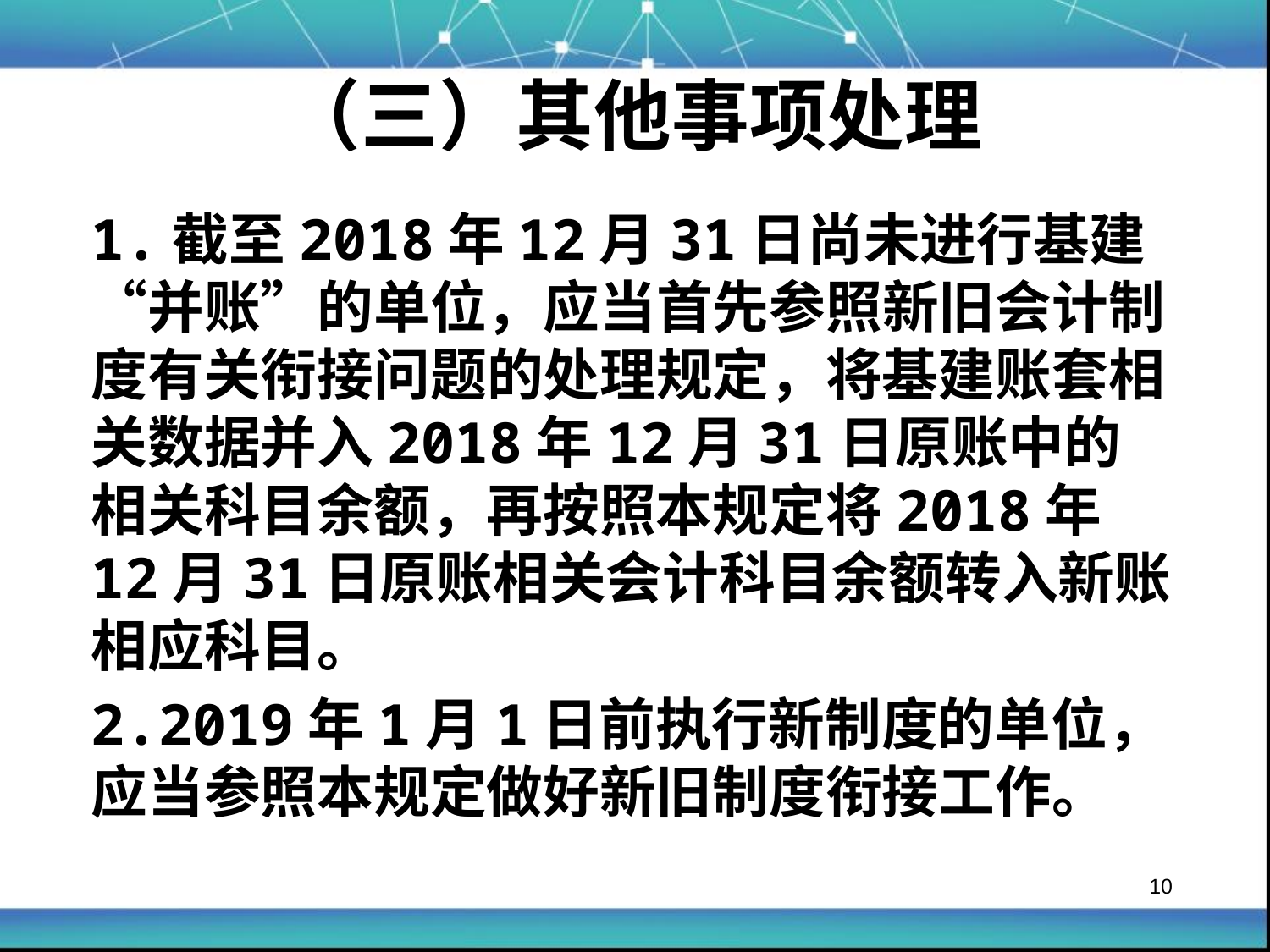

# （三）其他事项处理
1.截至2018年12月31日尚未进行基建“并账”的单位，应当首先参照新旧会计制度有关衔接问题的处理规定，将基建账套相关数据并入2018年12月31日原账中的相关科目余额，再按照本规定将2018年12月31日原账相关会计科目余额转入新账相应科目。
2.2019年1月1日前执行新制度的单位，应当参照本规定做好新旧制度衔接工作。
10